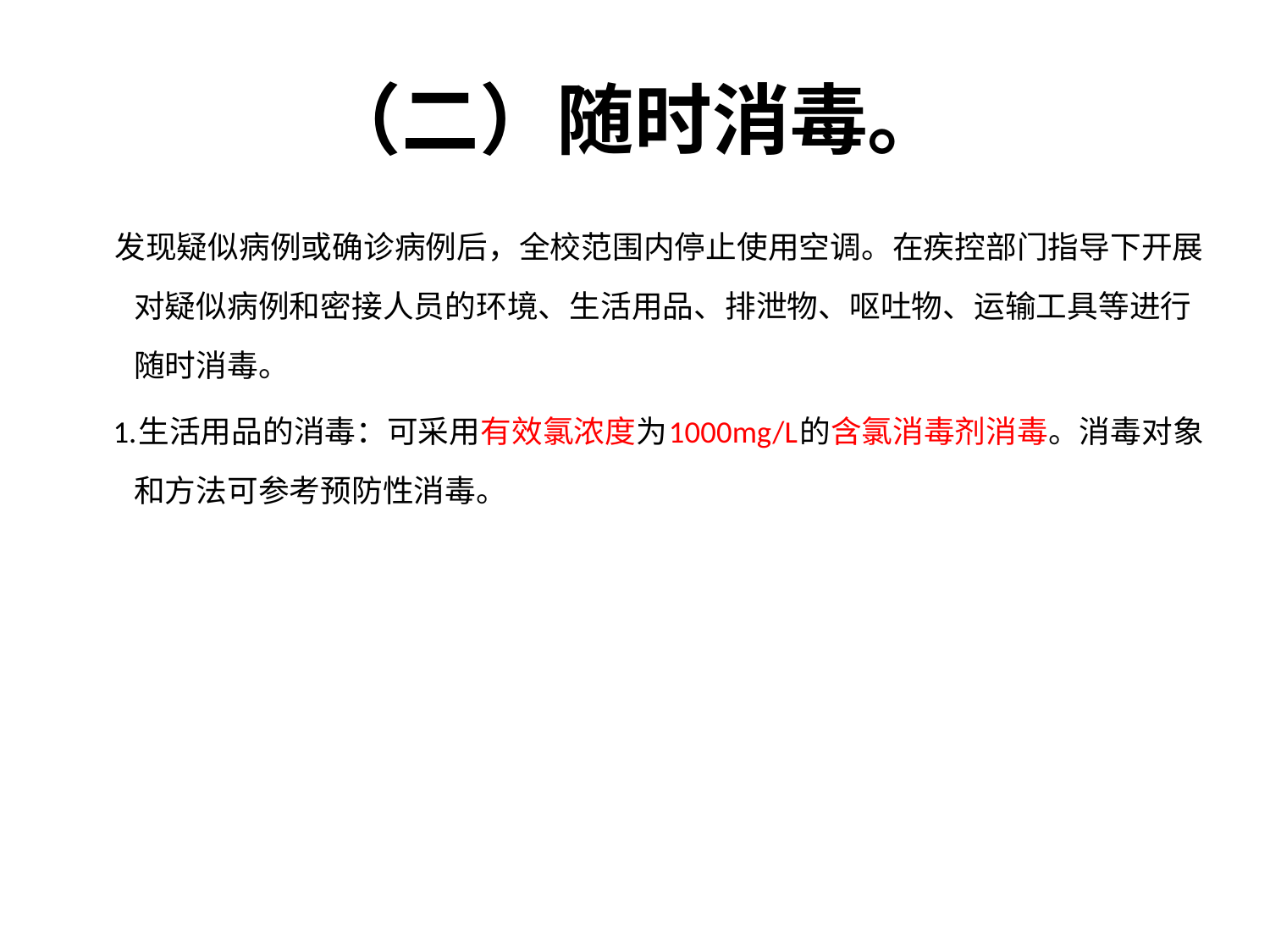

# （二）随时消毒。
   发现疑似病例或确诊病例后，全校范围内停止使用空调。在疾控部门指导下开展对疑似病例和密接人员的环境、生活用品、排泄物、呕吐物、运输工具等进行随时消毒。
   1.生活用品的消毒：可采用有效氯浓度为1000mg/L的含氯消毒剂消毒。消毒对象和方法可参考预防性消毒。